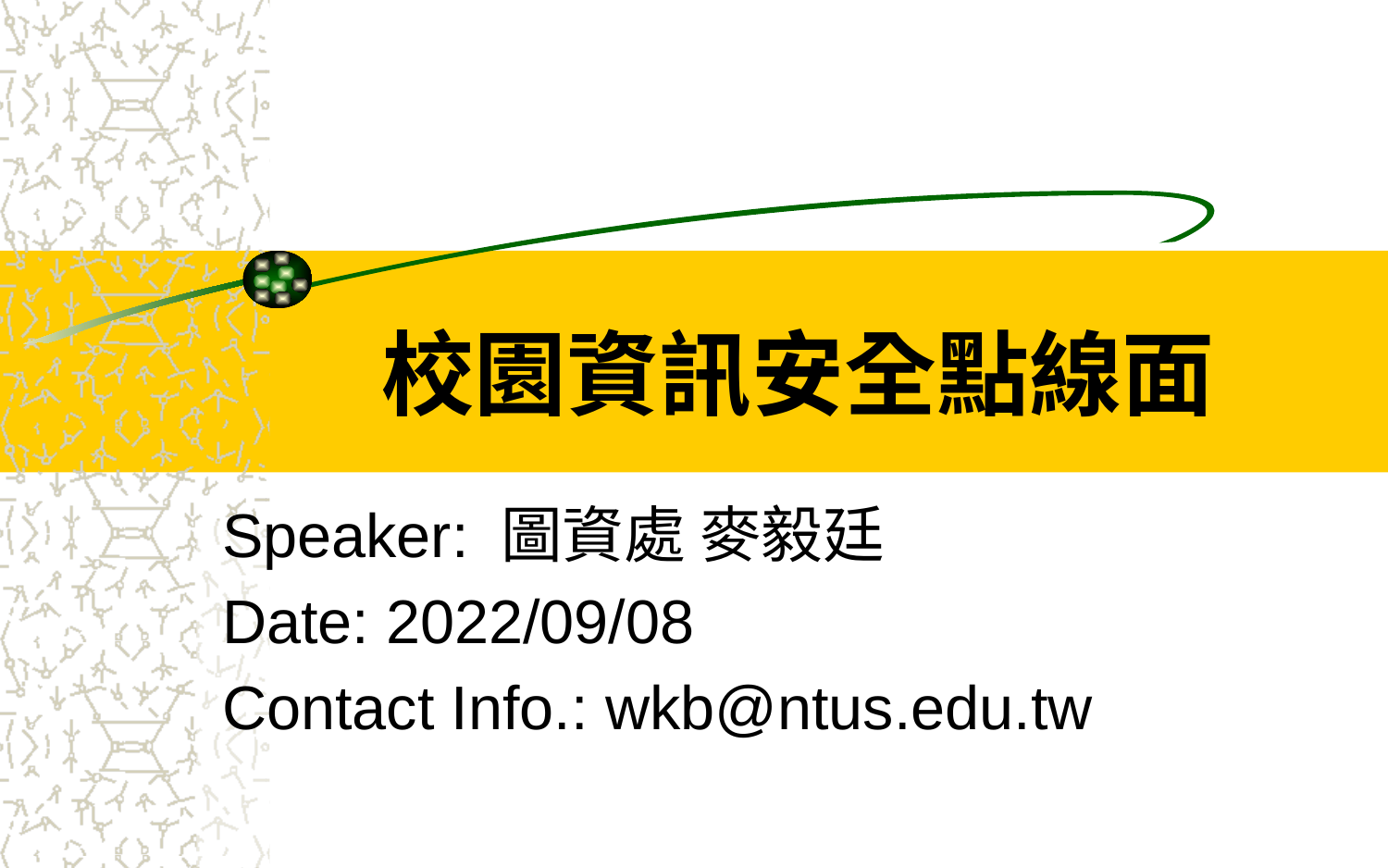

# 校園資訊安全點線面
Speaker: 圖資處 麥毅廷
Date: 2022/09/08
Contact Info.: wkb@ntus.edu.tw